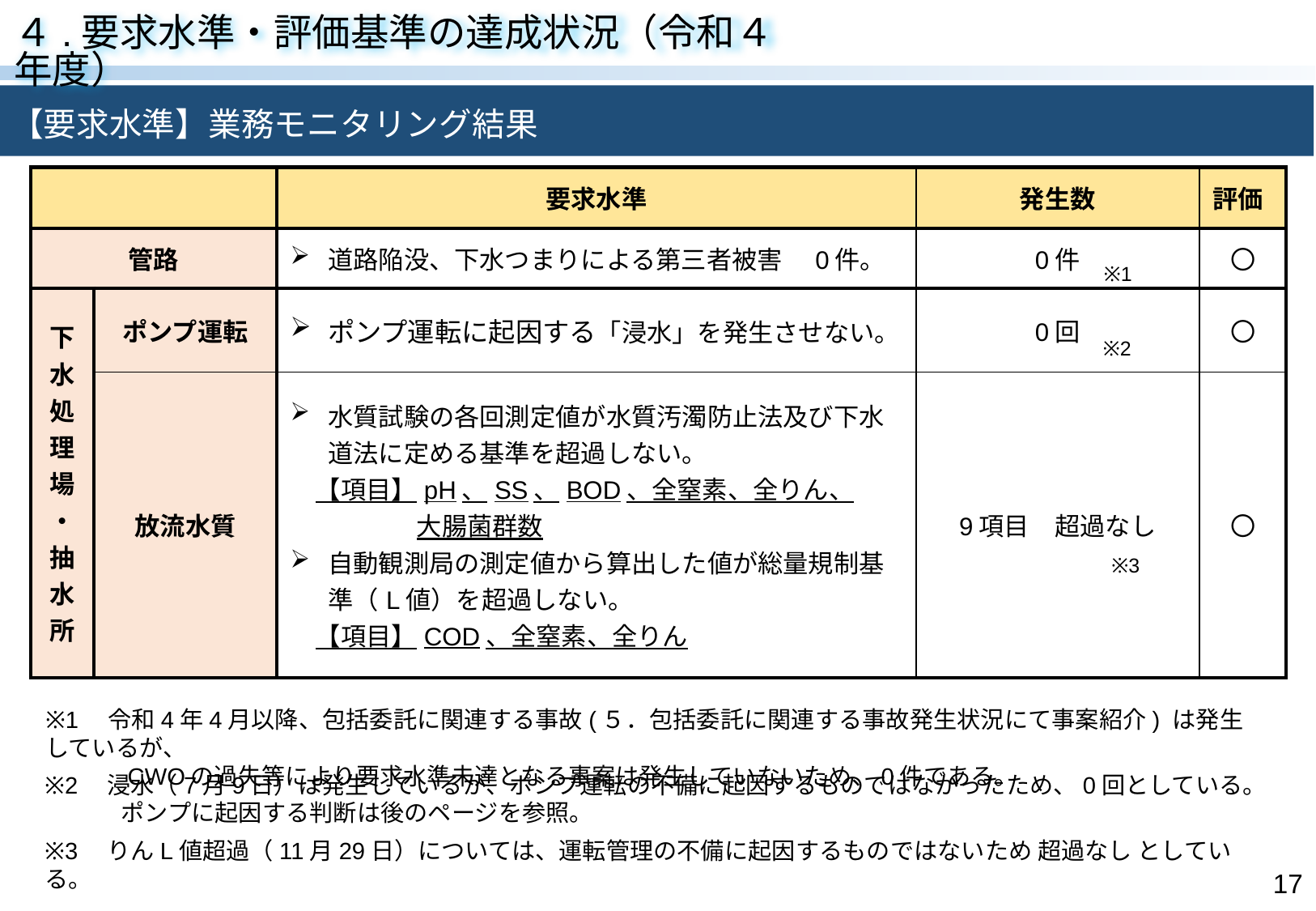

４.要求水準・評価基準の達成状況（令和４年度）
【要求水準】業務モニタリング結果
|  |  | 要求水準 | 発生数 | 評価 |
| --- | --- | --- | --- | --- |
| 管路 |  | 道路陥没、下水つまりによる第三者被害　0件。 | 0件 | 〇 |
| 下水処理場・抽水所 | ポンプ運転 | ポンプ運転に起因する「浸水」を発生させない。 | 0回 | 〇 |
|  | 放流水質 | 水質試験の各回測定値が水質汚濁防止法及び下水道法に定める基準を超過しない。 　【項目】pH、SS、BOD、全窒素、全りん、 　　　　　大腸菌群数 自動観測局の測定値から算出した値が総量規制基準（L値）を超過しない。 　【項目】COD、全窒素、全りん | 9項目　超過なし | 〇 |
※1
※2
※3
※1　令和4年4月以降、包括委託に関連する事故(５．包括委託に関連する事故発生状況にて事案紹介) は発生しているが、
　　　 CWOの過失等により要求水準未達となる事案は発生していないため、0件である。
※2　浸水（7月9日）は発生しているが、ポンプ運転の不備に起因するものではなかったため、0回としている。
　　　 ポンプに起因する判断は後のページを参照。
※3　りんL値超過（11月29日）については、運転管理の不備に起因するものではないため 超過なし としている。
17